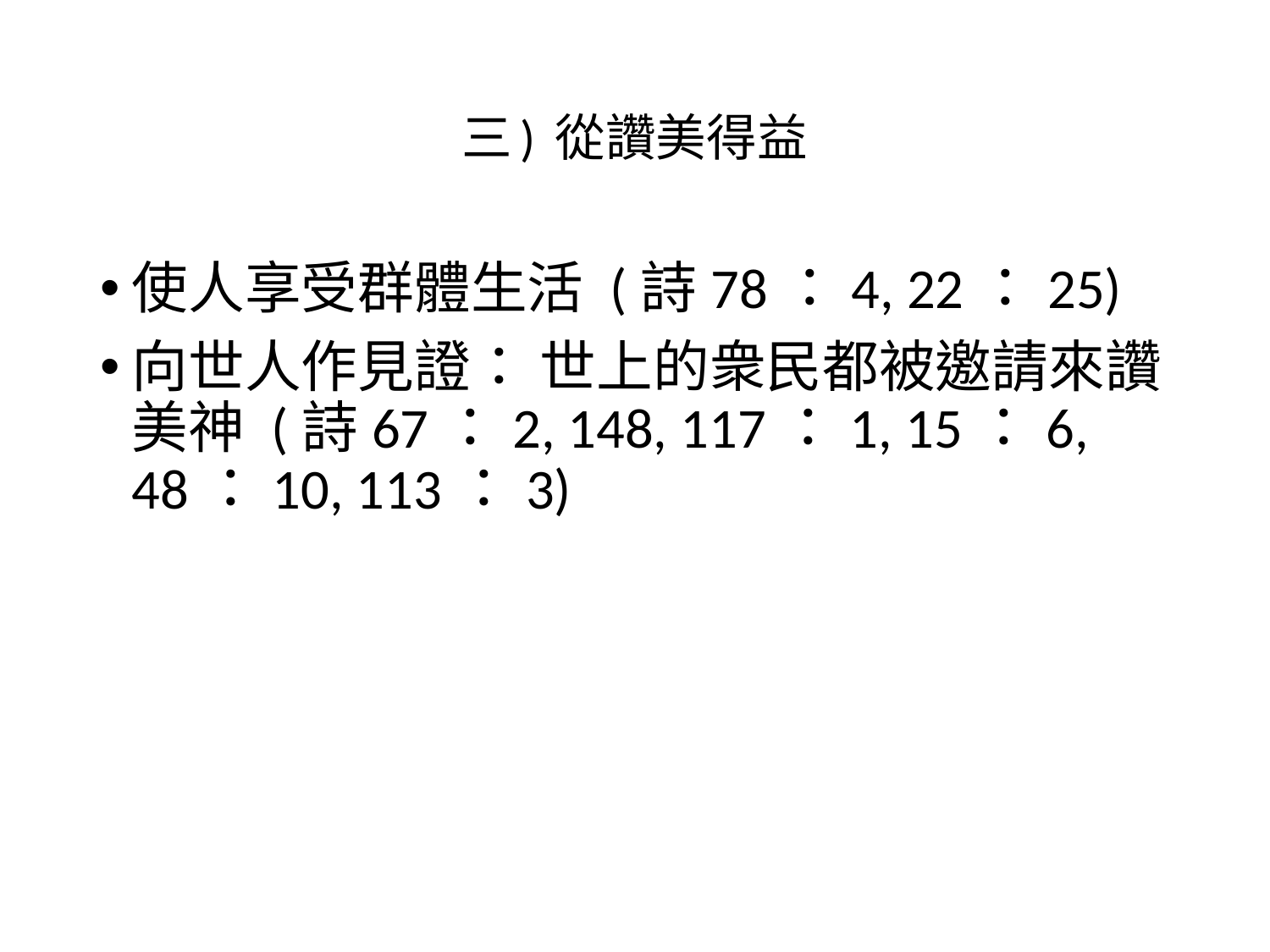

# 三) 從讚美得益
使人享受群體生活 (詩78：4, 22：25)
向世人作見證： 世上的衆民都被邀請來讚美神 (詩67：2, 148, 117：1, 15：6, 48：10, 113：3)